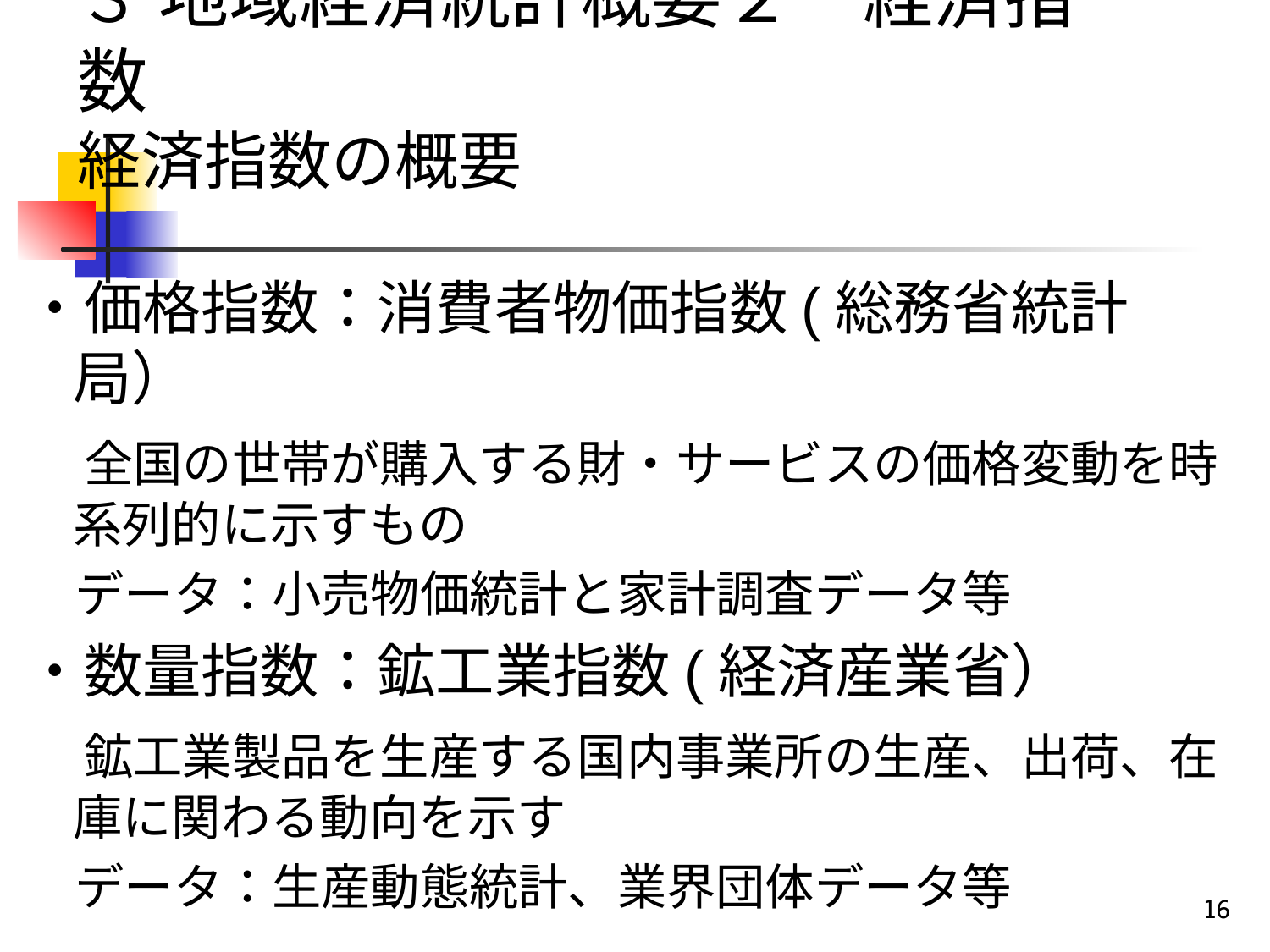

# ３ 地域経済統計概要２　経済指数 経済指数の概要
・価格指数：消費者物価指数(総務省統計局）
　全国の世帯が購入する財・サービスの価格変動を時系列的に示すもの
　データ：小売物価統計と家計調査データ等
・数量指数：鉱工業指数(経済産業省）
　鉱工業製品を生産する国内事業所の生産、出荷、在庫に関わる動向を示す
　データ：生産動態統計、業界団体データ等
16